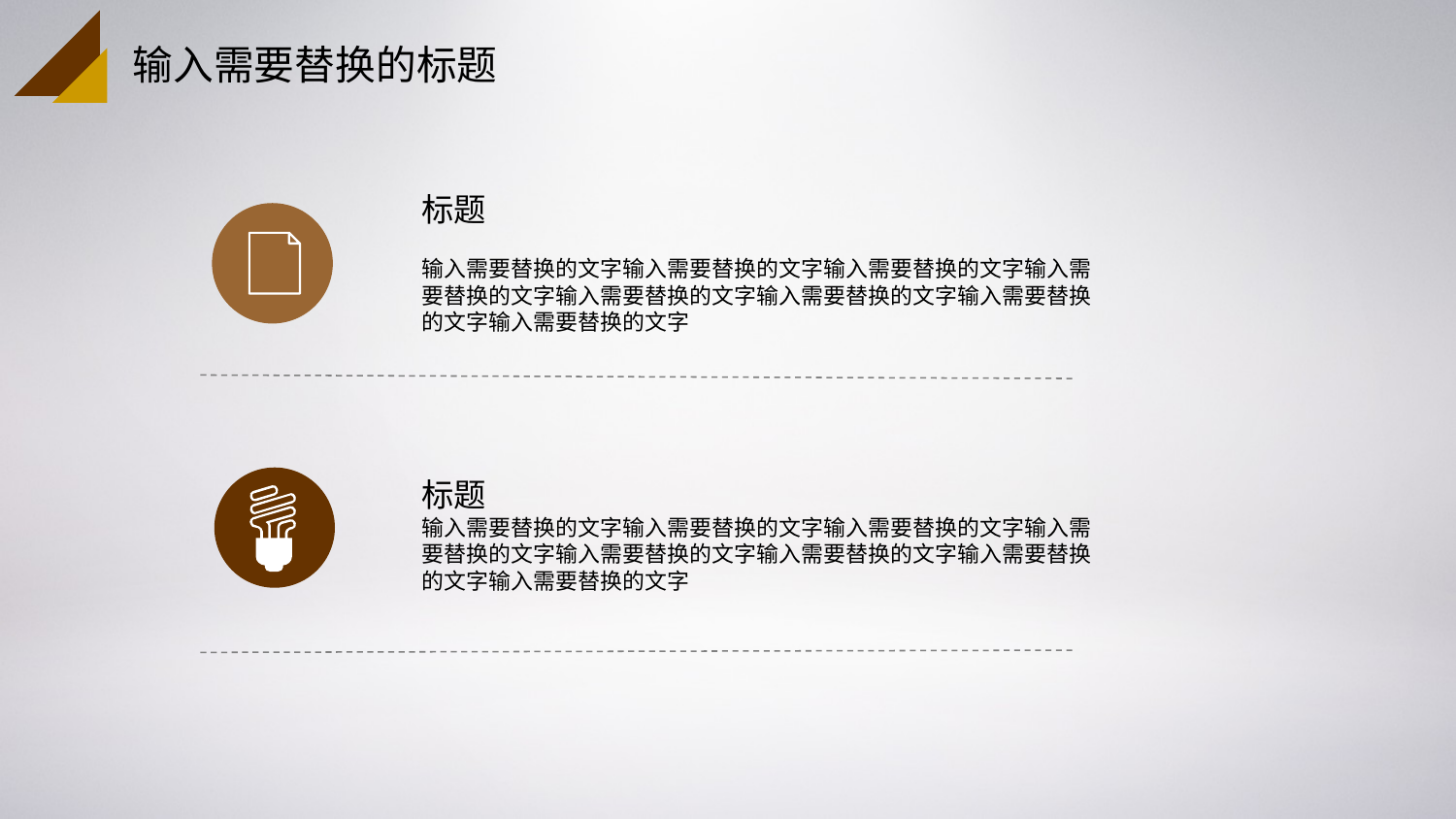

输入需要替换的标题

标题

输入需要替换的文字输入需要替换的文字输入需要替换的文字输入需要替换的文字输入需要替换的文字输入需要替换的文字输入需要替换的文字输入需要替换的文字

标题
输入需要替换的文字输入需要替换的文字输入需要替换的文字输入需要替换的文字输入需要替换的文字输入需要替换的文字输入需要替换的文字输入需要替换的文字